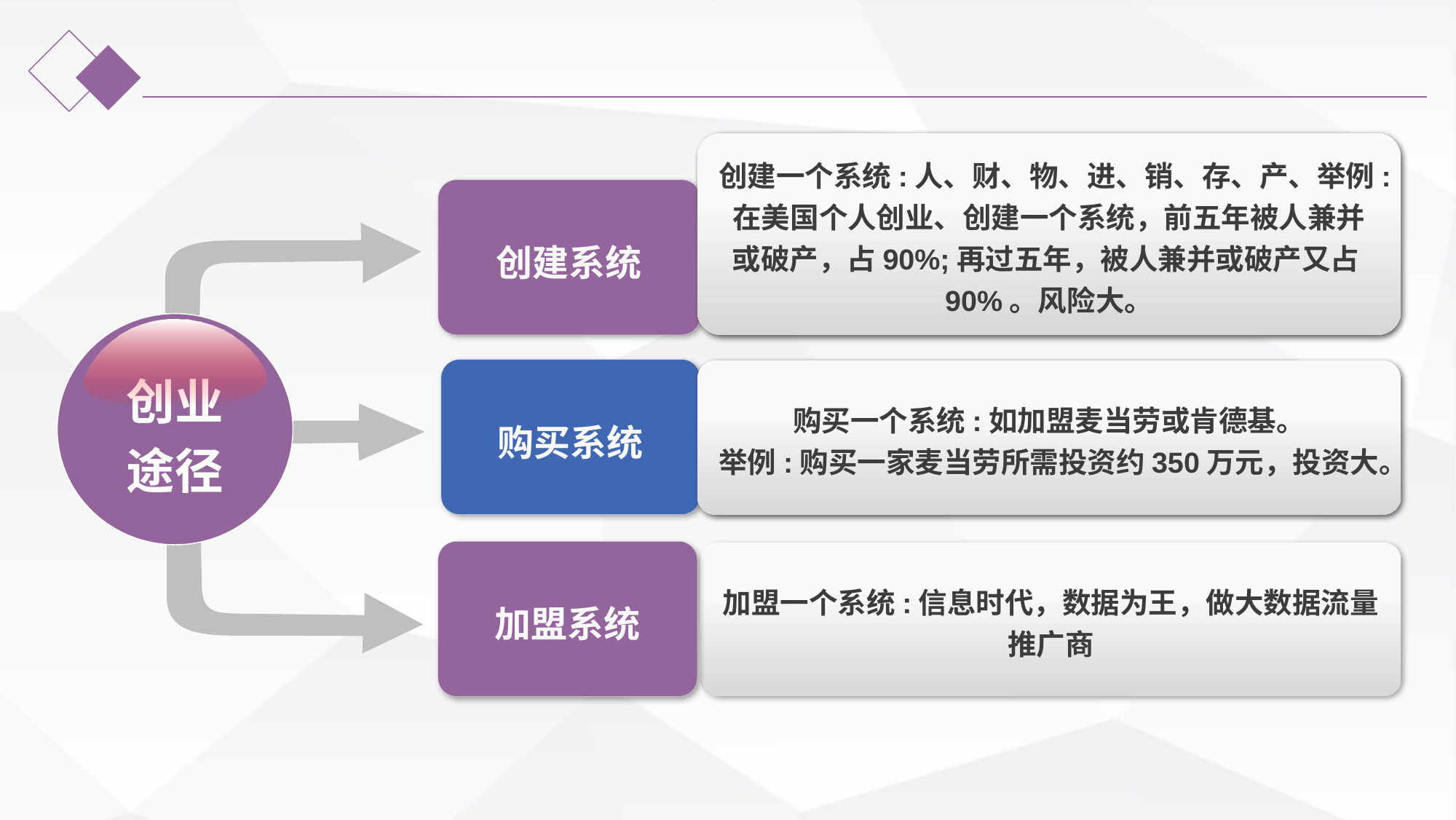

创建一个系统:人、财、物、进、销、存、产、举例:在美国个人创业、创建一个系统，前五年被人兼并或破产，占90%;再过五年，被人兼并或破产又占90%。风险大。
梦想是深藏在人们内心中最深切的渴望，是一种强烈的需求。它能激发你潜意识中所有的潜能。每当想到它就会兴奋不已。人类所创造的所有奇迹一切触手可及的都是梦想成真的结果。
创建系统

创业
途径

购买系统
购买一个系统:如加盟麦当劳或肯德基。
举例:购买一家麦当劳所需投资约350万元，投资大。
梦想和梦幻的区别
·梦想不能变成明确的目标就会变成梦幻
·你从来不为你的梦想付出行动，梦想就会变成梦幻

加盟系统
加盟一个系统:信息时代，数据为王，做大数据流量推广商